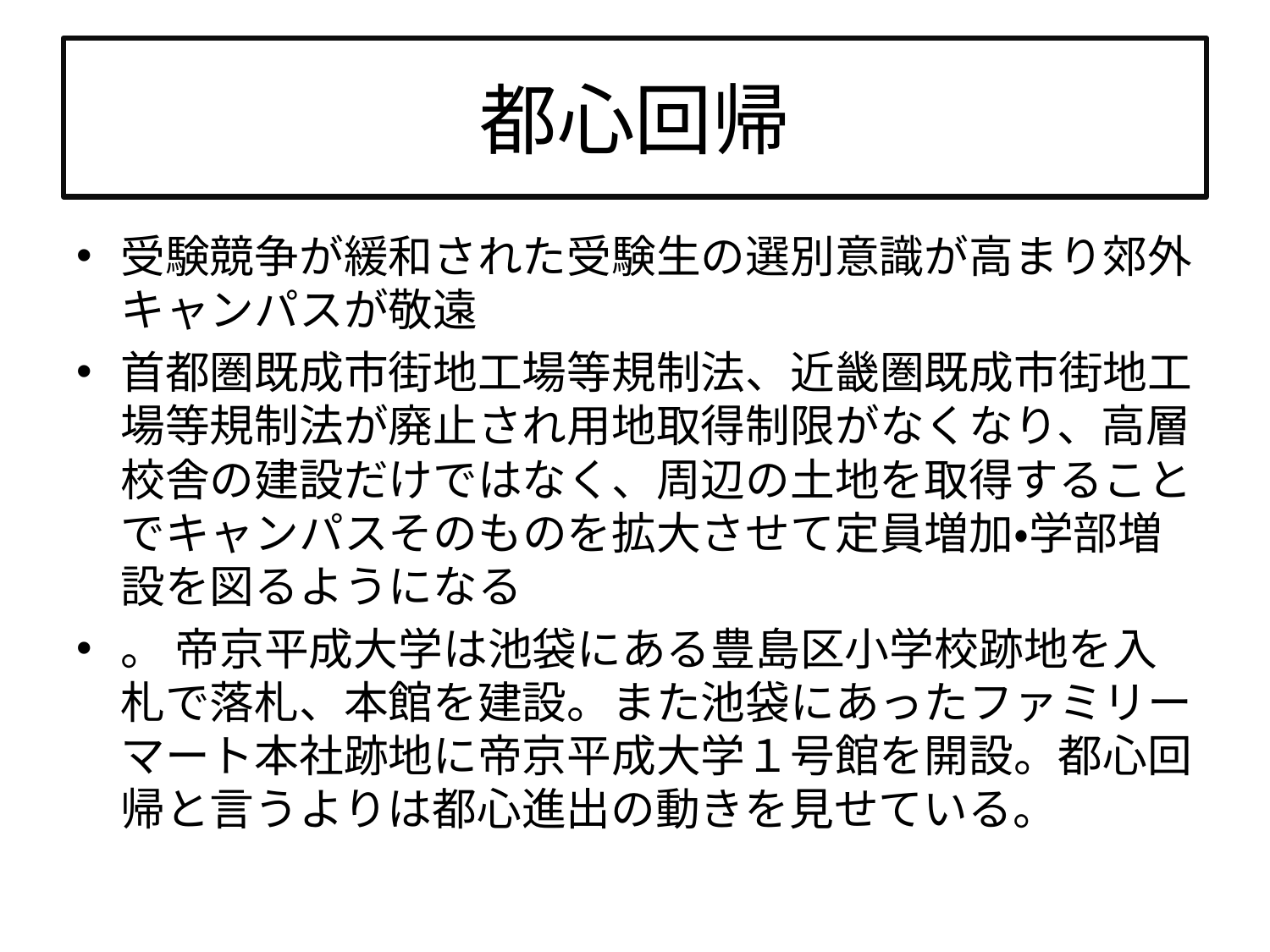

# 都心回帰
受験競争が緩和された受験生の選別意識が高まり郊外キャンパスが敬遠
首都圏既成市街地工場等規制法、近畿圏既成市街地工場等規制法が廃止され用地取得制限がなくなり、高層校舎の建設だけではなく、周辺の土地を取得することでキャンパスそのものを拡大させて定員増加・学部増設を図るようになる
。 帝京平成大学は池袋にある豊島区小学校跡地を入札で落札、本館を建設。また池袋にあったファミリーマート本社跡地に帝京平成大学１号館を開設。都心回帰と言うよりは都心進出の動きを見せている。